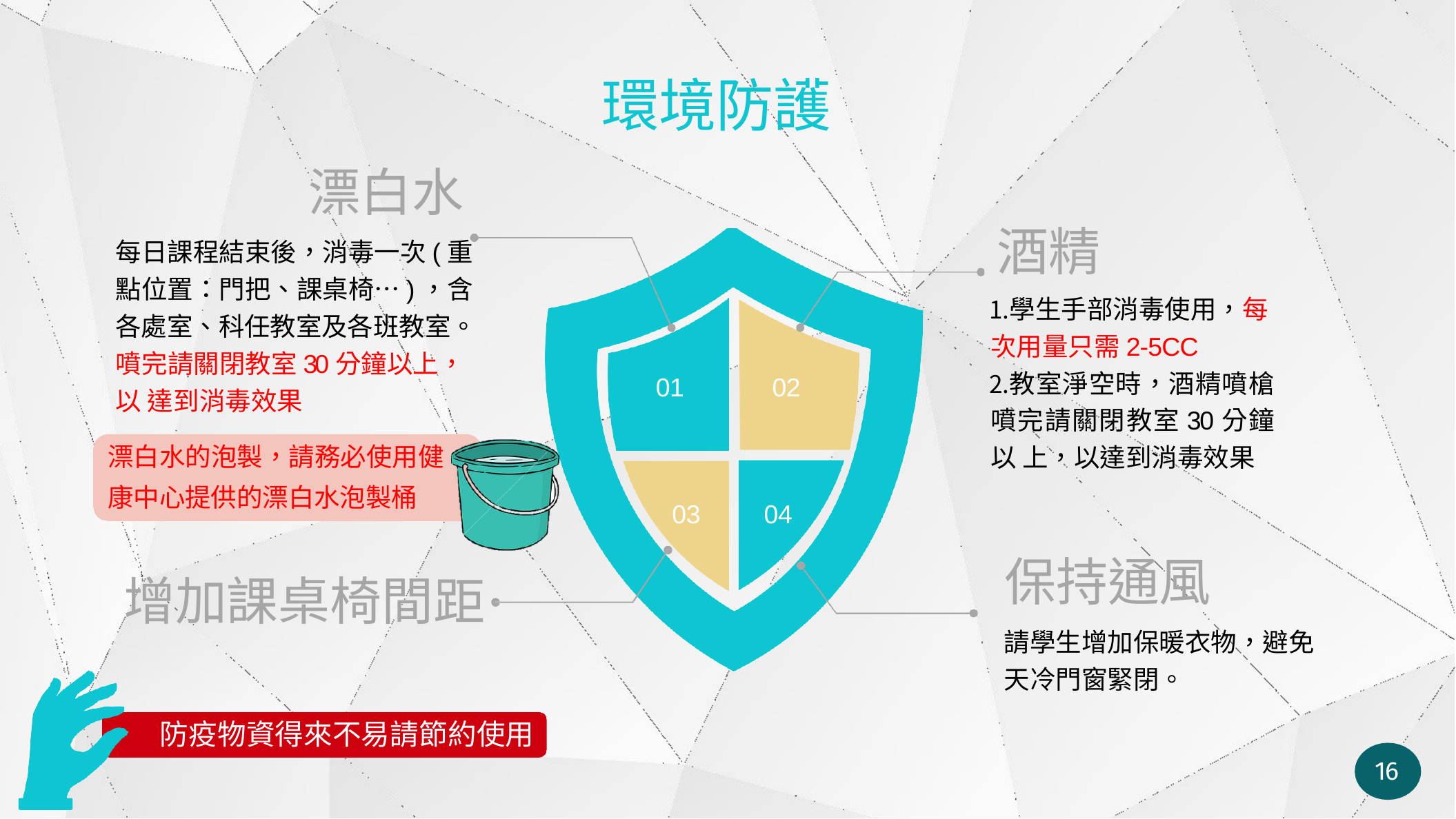

# 環境防護
漂白水
每日課程結束後，消毒一次(重 點位置：門把、課桌椅…)，含 各處室、科任教室及各班教室。 噴完請關閉教室30分鐘以上，以 達到消毒效果
酒精
學生手部消毒使用，每 次用量只需2-5CC
教室淨空時，酒精噴槍 噴完請關閉教室30分鐘以 上，以達到消毒效果

01
02
漂白水的泡製，請務必使用健
康中心提供的漂白水泡製桶

04
03
保持通風
請學生增加保暖衣物，避免 天冷門窗緊閉。

增加課桌椅間距
防疫物資得來不易請節約使用
16